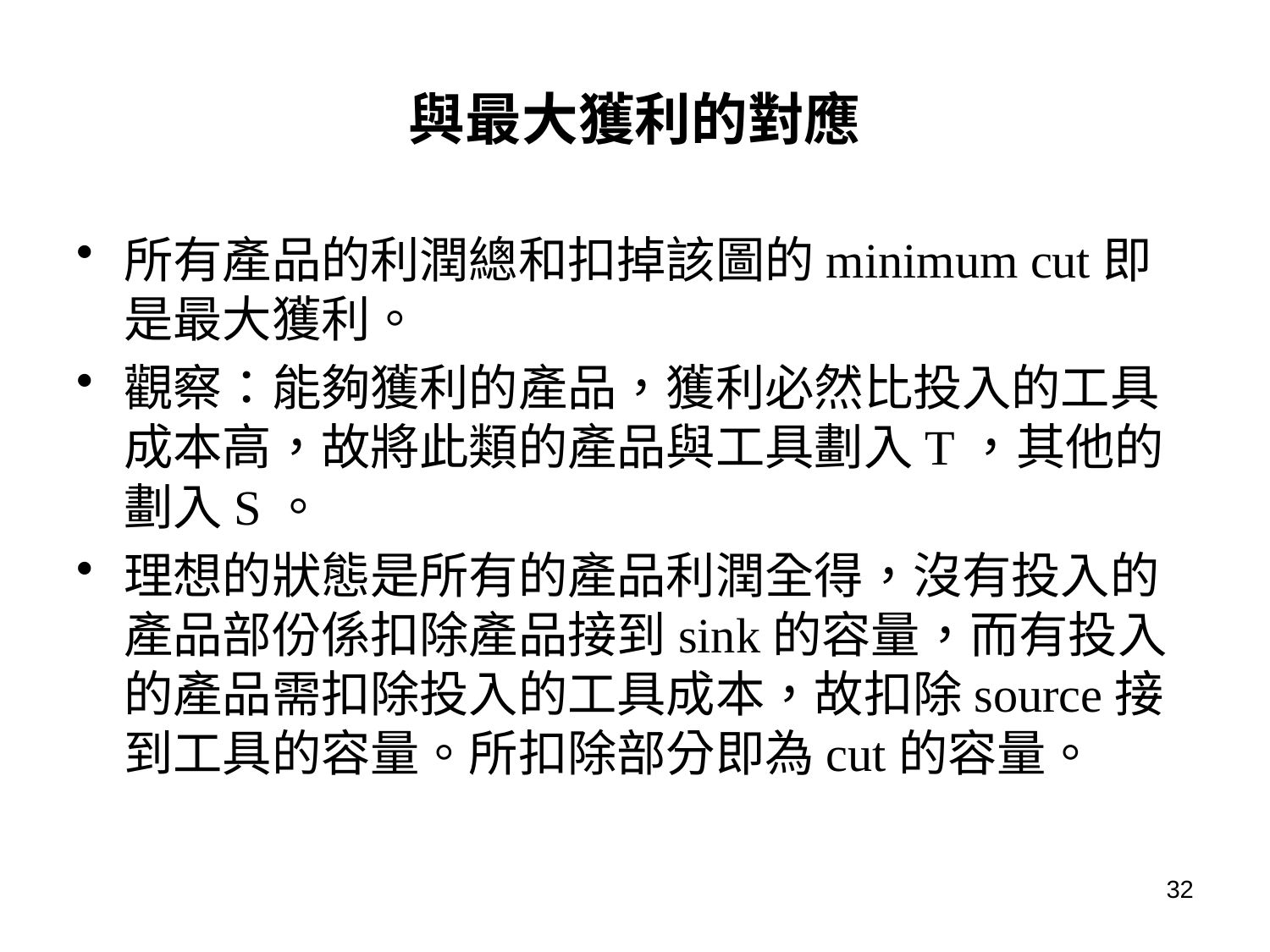

# 與最大獲利的對應
所有產品的利潤總和扣掉該圖的minimum cut即是最大獲利。
觀察：能夠獲利的產品，獲利必然比投入的工具成本高，故將此類的產品與工具劃入T，其他的劃入S。
理想的狀態是所有的產品利潤全得，沒有投入的產品部份係扣除產品接到sink的容量，而有投入的產品需扣除投入的工具成本，故扣除source接到工具的容量。所扣除部分即為cut的容量。
32